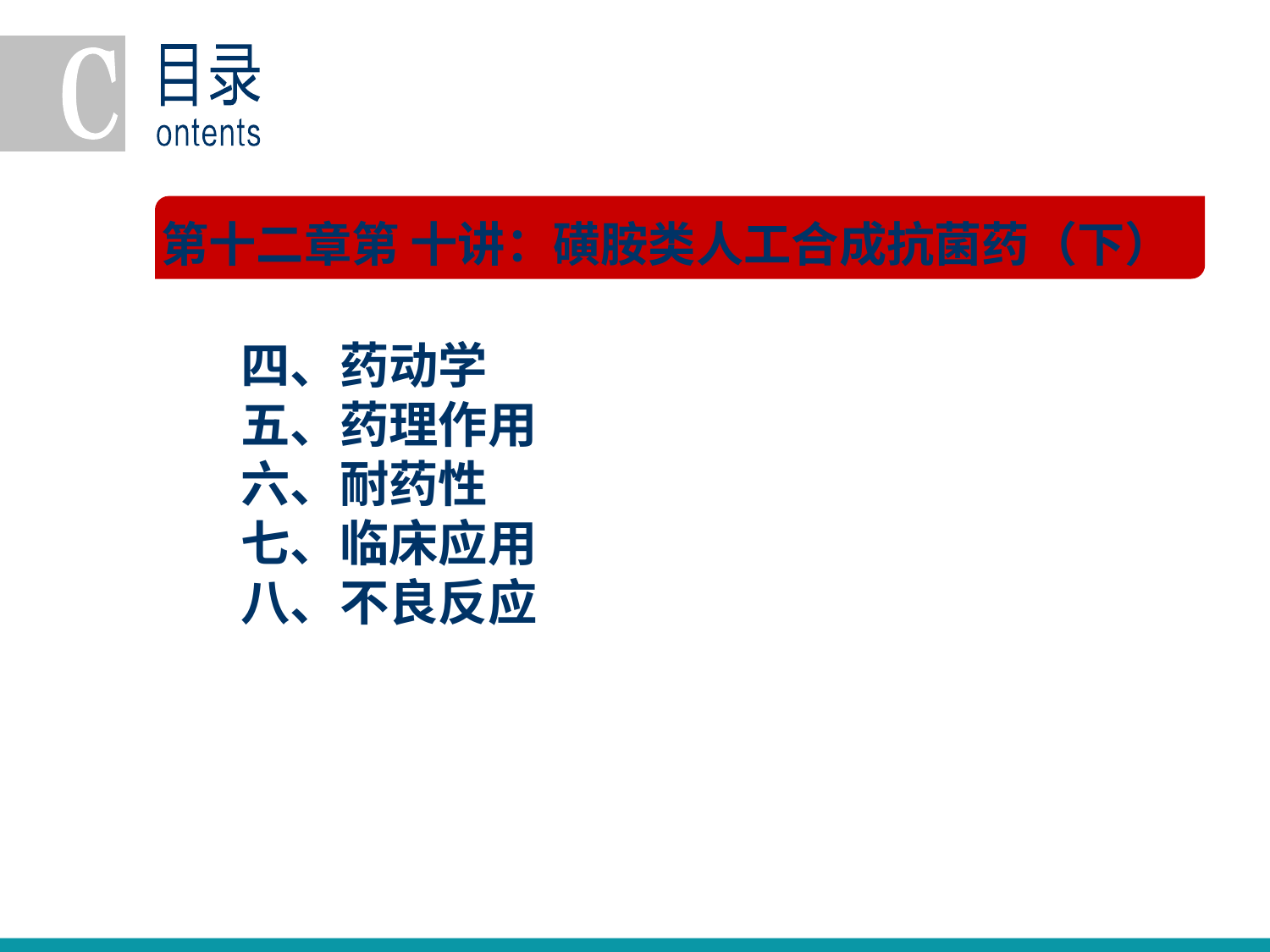

第十二章第 十讲：磺胺类人工合成抗菌药（下）
四、药动学
五、药理作用
六、耐药性
七、临床应用
八、不良反应